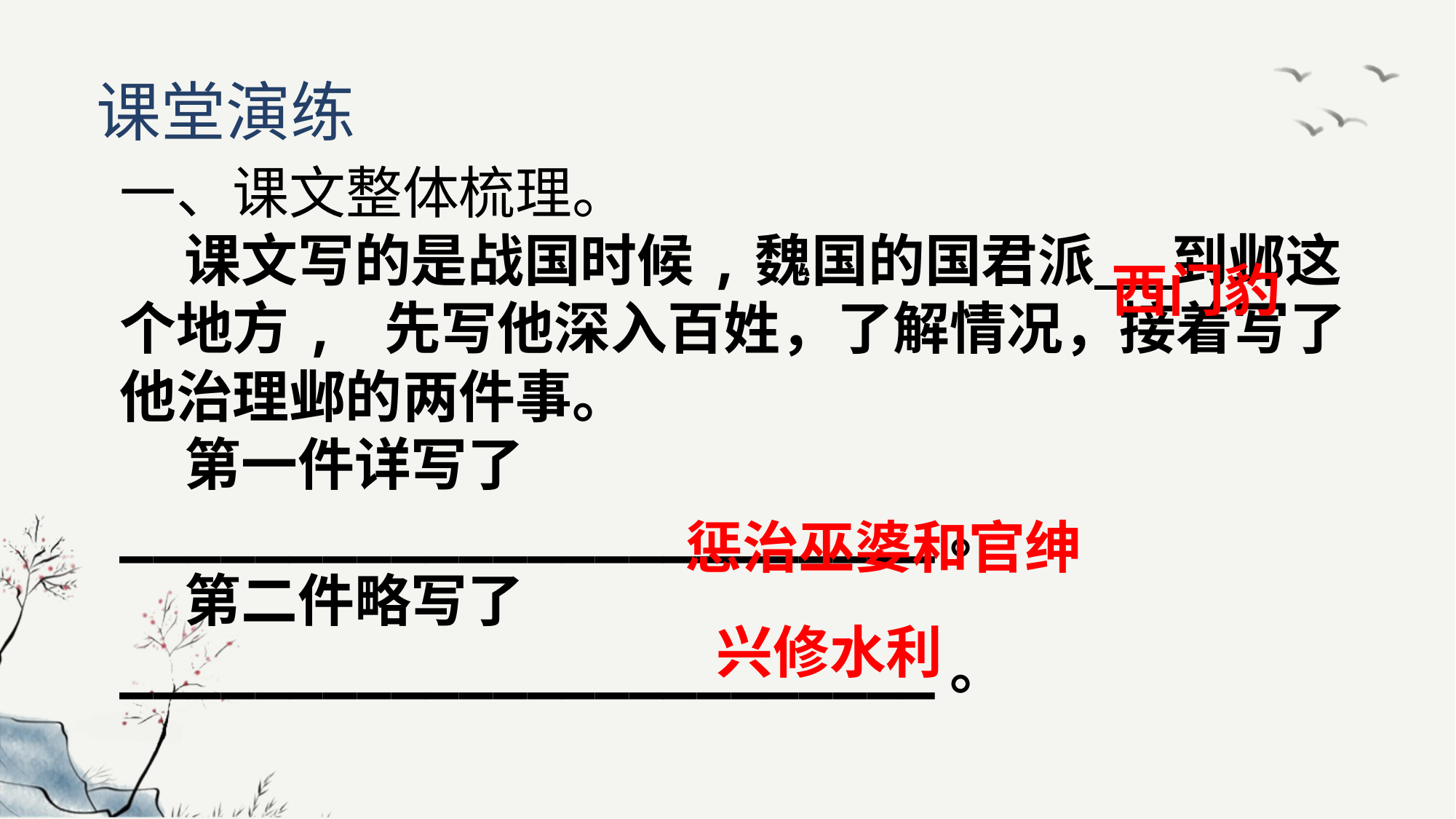

课堂演练
一、课文整体梳理。
    课文写的是战国时候,魏国的国君派      到邺这个地方, 先写他深入百姓，了解情况，接着写了他治理邺的两件事。
    第一件详写了________________________。
    第二件略写了________________________。
西门豹
惩治巫婆和官绅
兴修水利